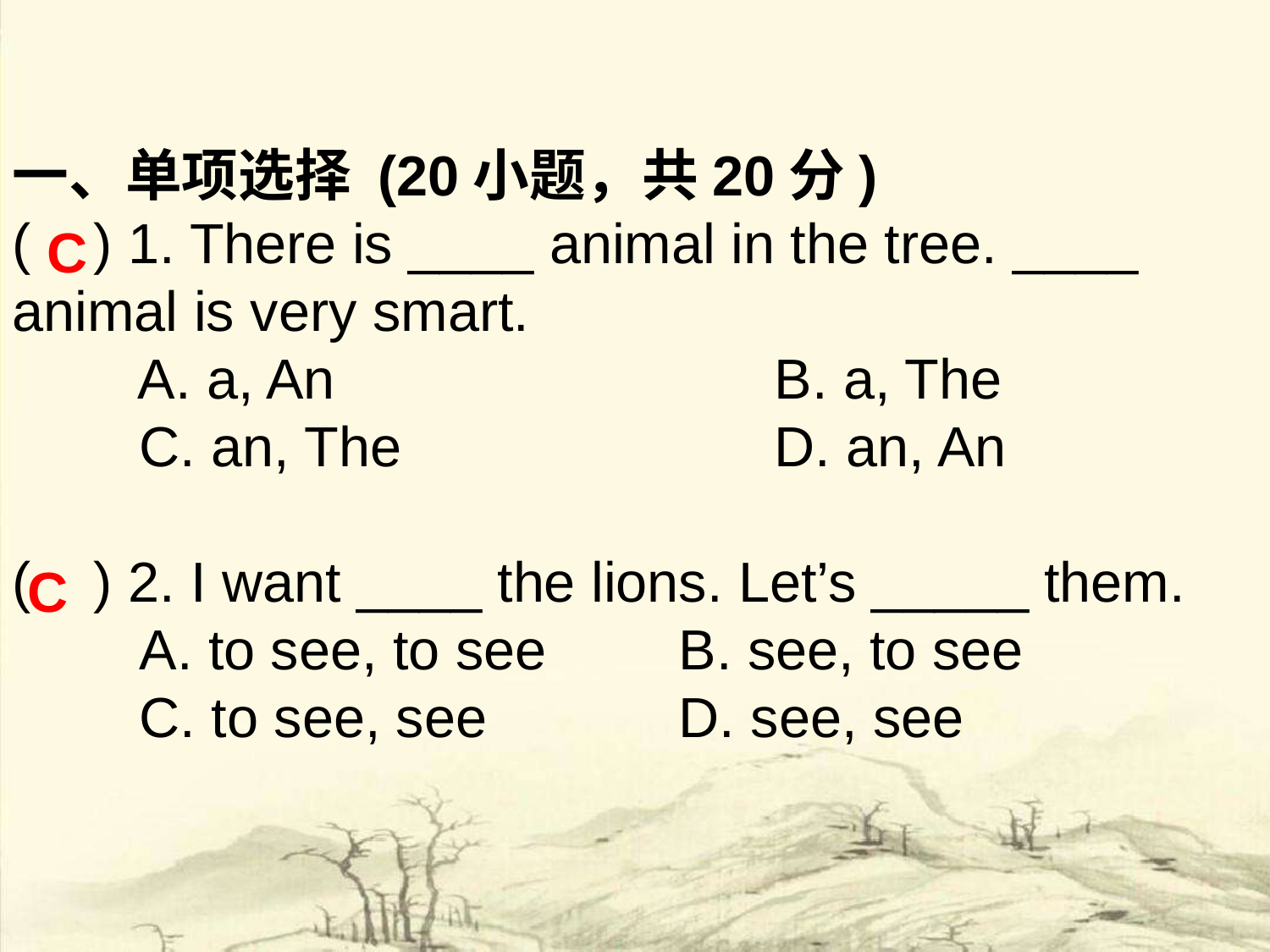

一、单项选择 (20小题，共20分)
(    ) 1. There is ____ animal in the tree. ____ animal is very smart.
        A. a, An 				B. a, The 			C. an, The 			D. an, An

(    ) 2. I want ____ the lions. Let’s _____ them.
   	A. to see, to see    	  B. see, to see  		C. to see, see      	  D. see, see
C
C